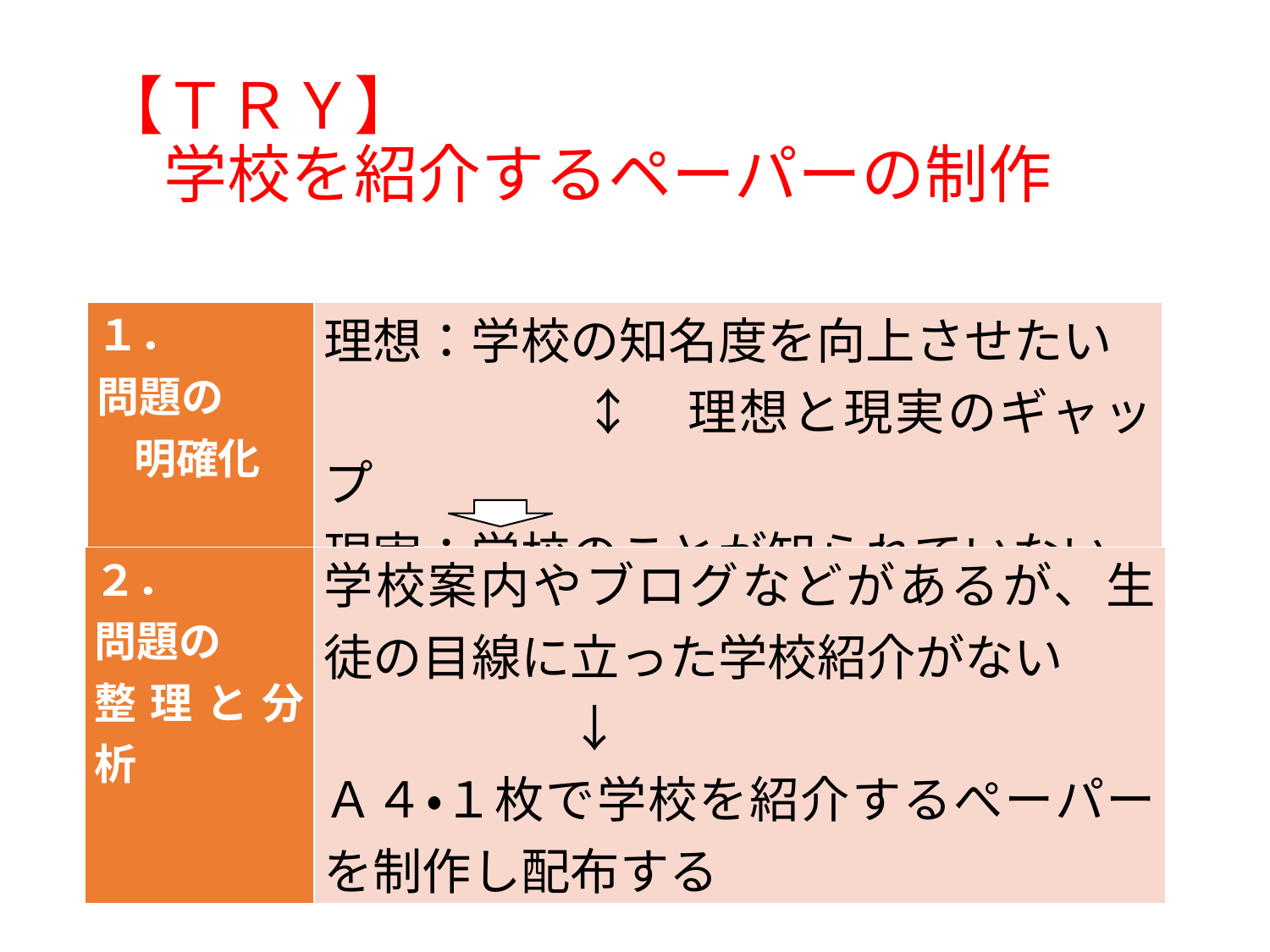

# 【ＴＲＹ】 　学校を紹介するペーパーの制作
| １． 問題の 明確化 | 理想：学校の知名度を向上させたい 　　　　　↕　理想と現実のギャップ　 現実：学校のことが知られていない |
| --- | --- |

| ２． 問題の 整理と分析 | 学校案内やブログなどがあるが、生徒の目線に立った学校紹介がない 　　　　　↓ Ａ４・１枚で学校を紹介するぺーパーを制作し配布する |
| --- | --- |